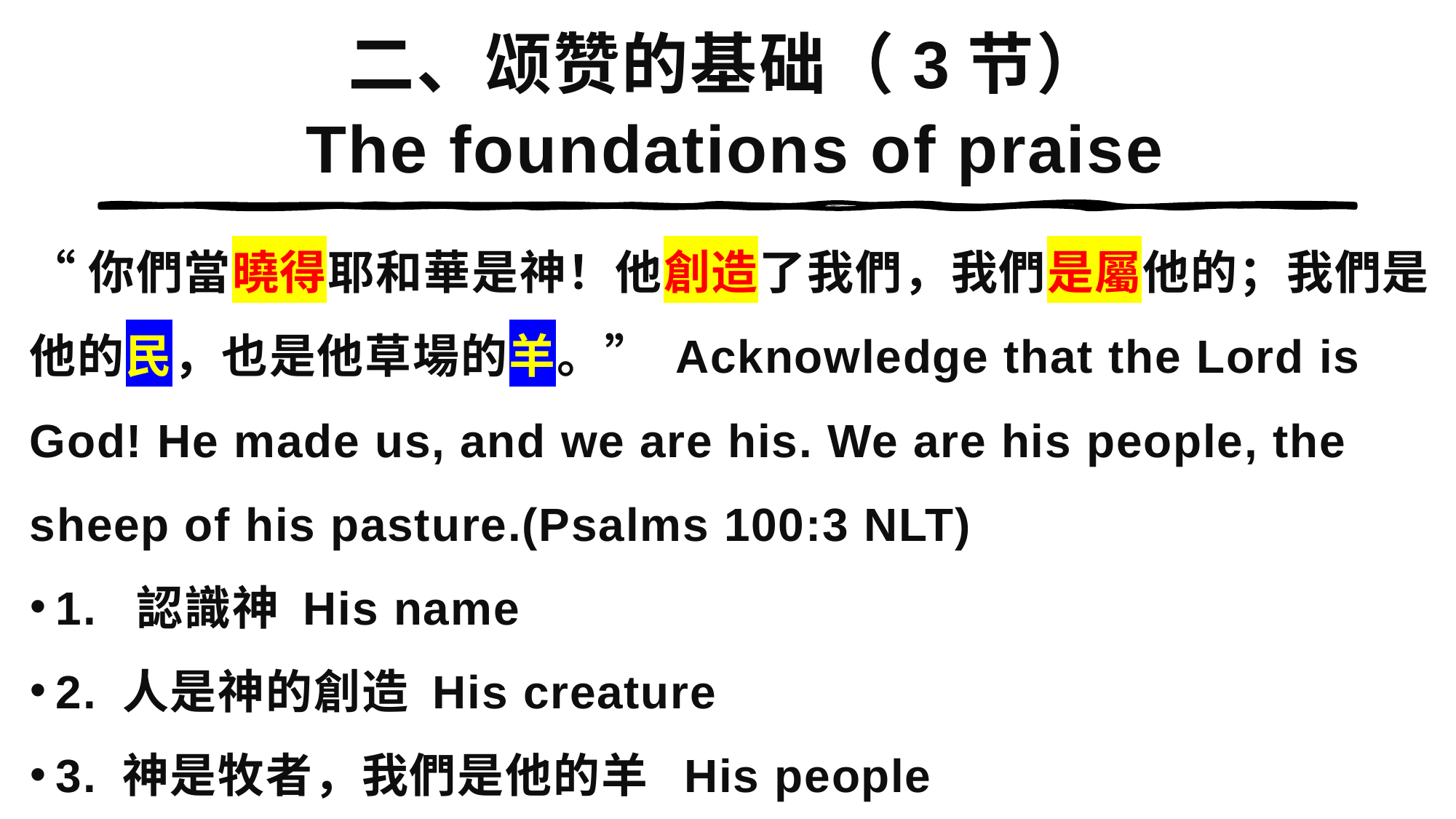

# 二、颂赞的基础（3节） The foundations of praise
“你們當曉得耶和華是神！他創造了我們，我們是屬他的；我們是他的民，也是他草場的羊。” Acknowledge that the Lord is God! He made us, and we are his. We are his people, the sheep of his pasture.(Psalms 100:3 NLT)
1.  認識神 His name
2. 人是神的創造 His creature
3. 神是牧者，我們是他的羊  His people